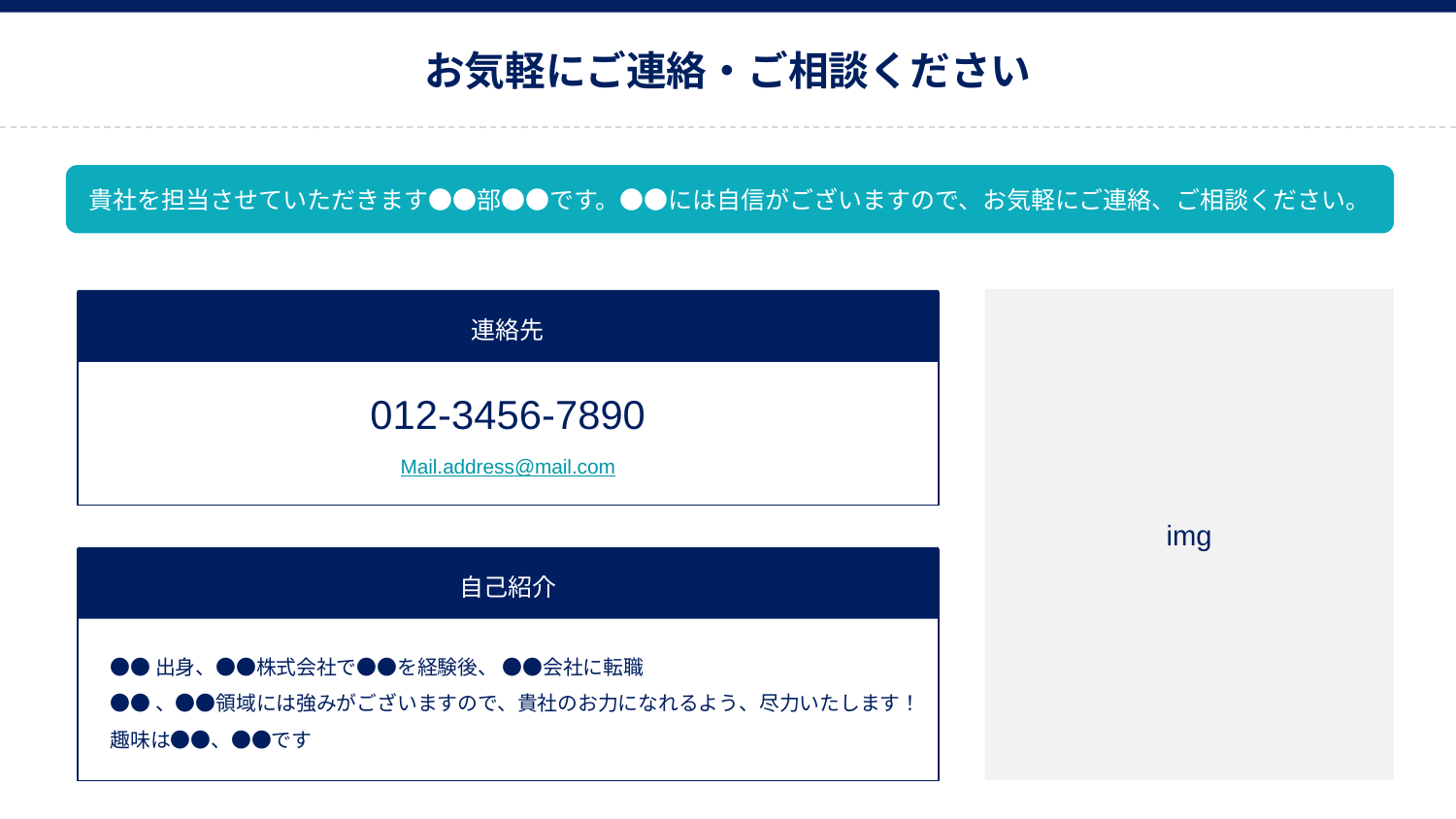

お気軽にご連絡・ご相談ください

貴社を担当させていただきます●●部●●です。●●には自信がございますので、お気軽にご連絡、ご相談ください。

連絡先
012-3456-7890
Mail.address@mail.com
img

自己紹介
●●出身、●●株式会社で●●を経験後、 ●●会社に転職
●●、●●領域には強みがございますので、貴社のお力になれるよう、尽力いたします！
趣味は●●、●●です